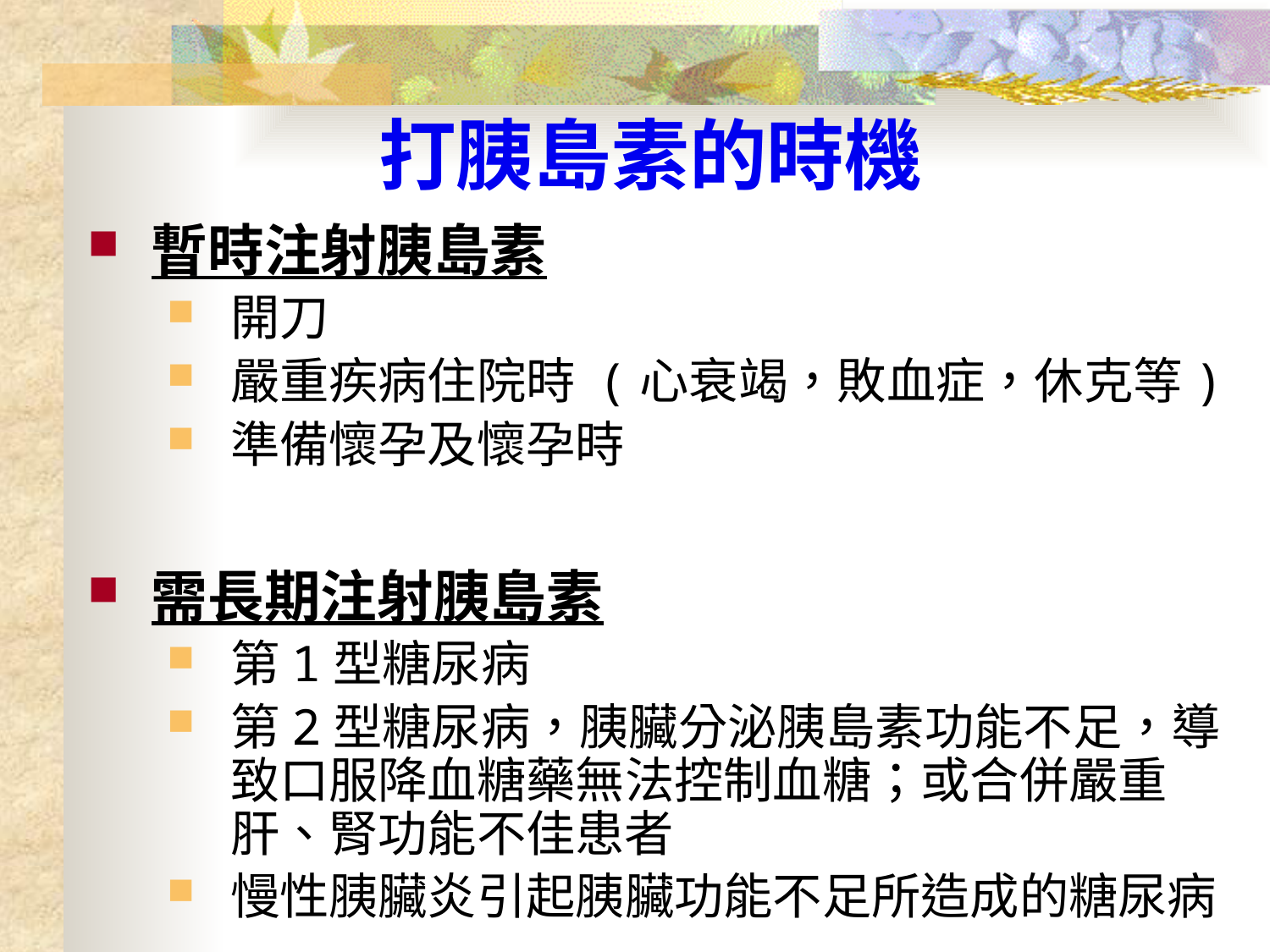

# 打胰島素的時機
暫時注射胰島素
開刀
嚴重疾病住院時 (心衰竭，敗血症，休克等)
準備懷孕及懷孕時

需長期注射胰島素
第1型糖尿病
第2型糖尿病，胰臟分泌胰島素功能不足，導致口服降血糖藥無法控制血糖；或合併嚴重肝、腎功能不佳患者
慢性胰臟炎引起胰臟功能不足所造成的糖尿病